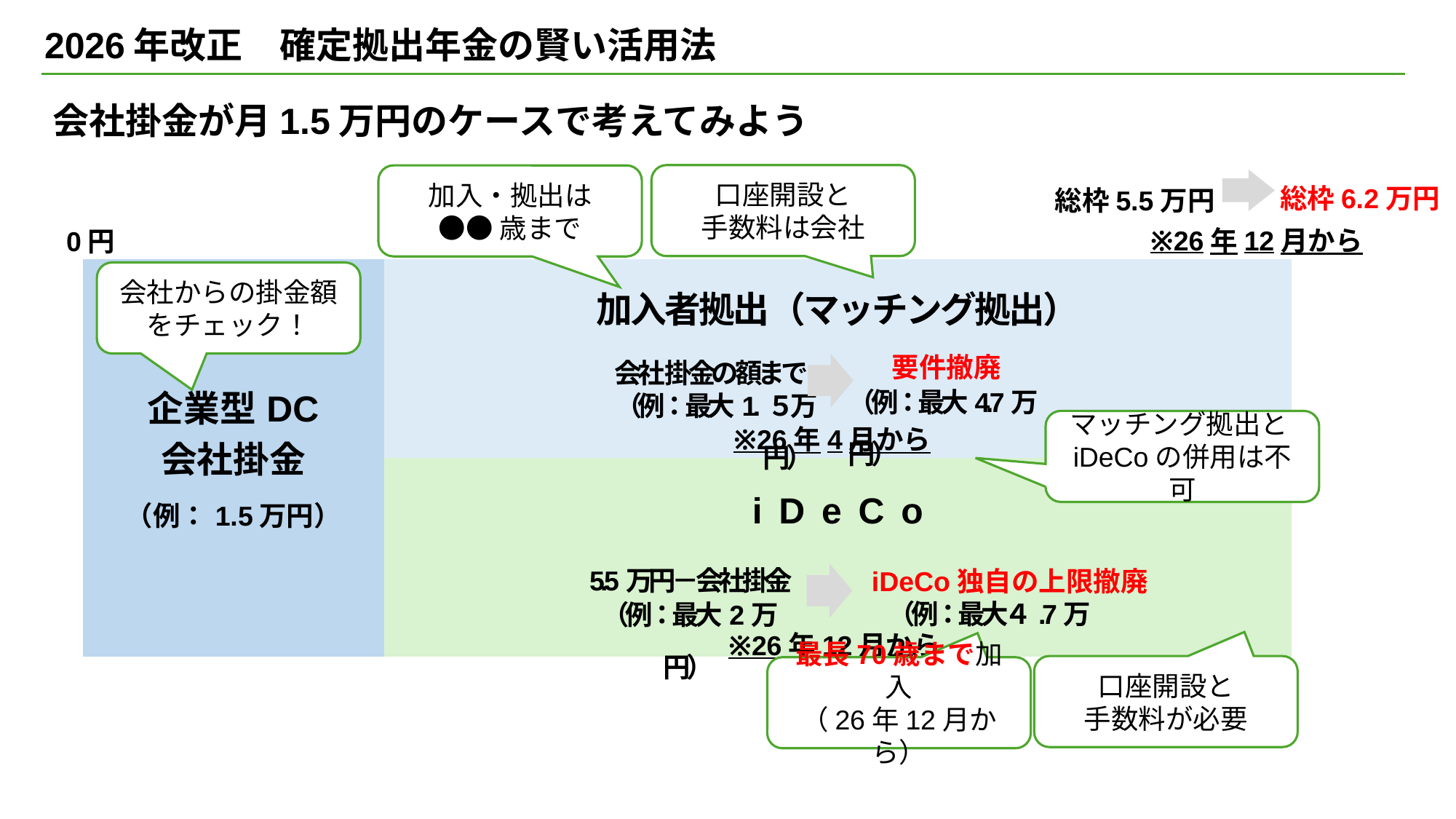

# 2026年改正　確定拠出年金の賢い活用法

会社掛金が月1.5万円のケースで考えてみよう
総枠6.2万円
総枠5.5万円
口座開設と
手数料は会社
加入・拠出は
●●歳まで

0円
※26年12月から
| 企業型DC 会社掛金 （例：1.5万円） | 加入者拠出（マッチング拠出） | マッチング拠出 （加入者拠出） | マッチング拠出 （加入者拠出） |
| --- | --- | --- | --- |
| 企業型 事業主掛金 | iDeCo | iDeCo | iDeCo |
会社からの掛金額をチェック！
要件撤廃
会社掛金の額まで

（例：最大4.7万円）
（例：最大1.５万円）
※26年4月から
マッチング拠出とiDeCoの併用は不可
5.5万円－会社掛金
iDeCo独自の上限撤廃

（例：最大４.7万円）
（例：最大2万円）

※26年12月から
口座開設と
手数料が必要
最長70歳まで加入
（26年12月から）